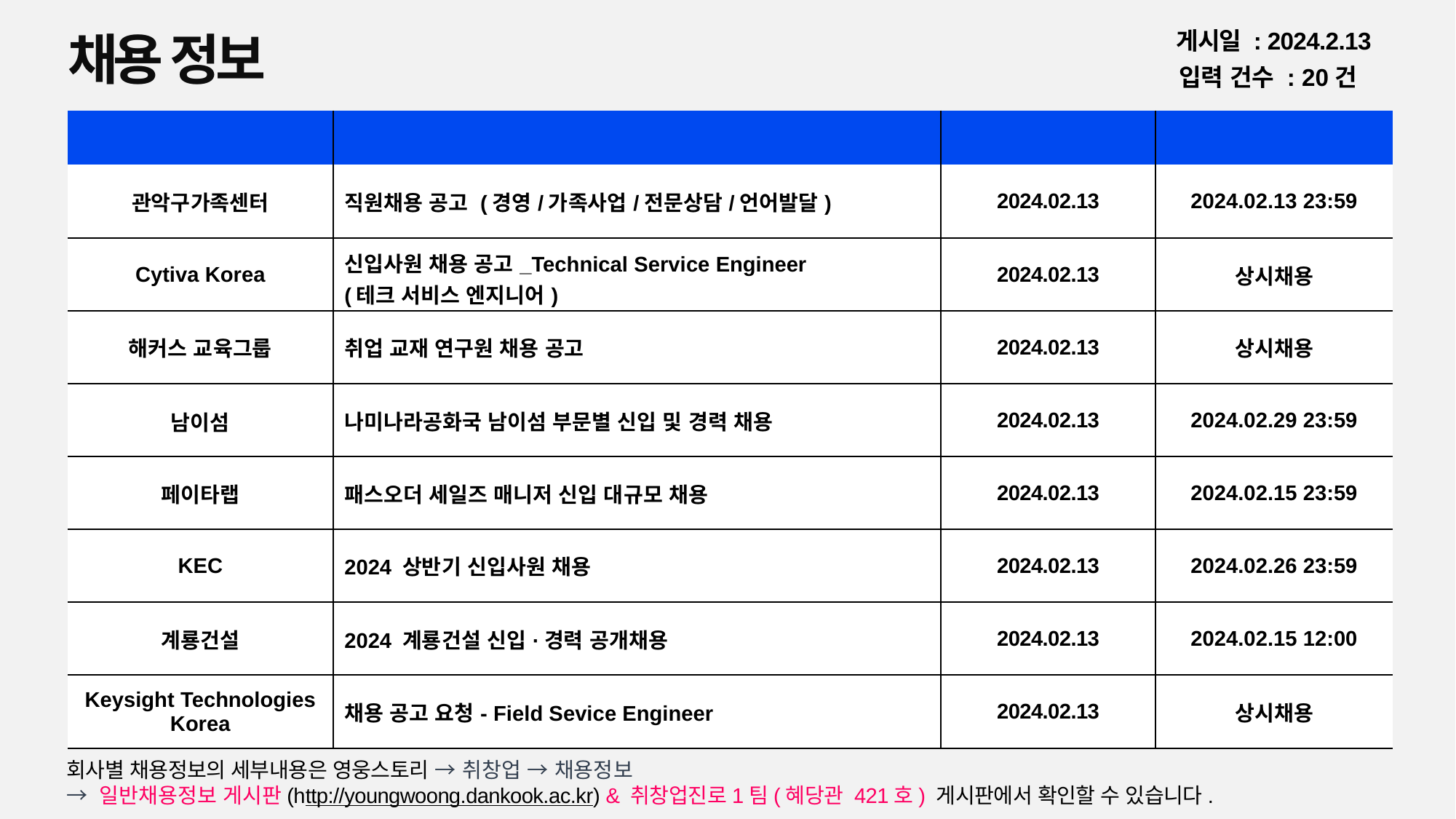

채용 정보
게시일 : 2024.2.13
입력 건수 : 20건
| 회사명 | 공고명 | 등록일 | 마감일 |
| --- | --- | --- | --- |
| 관악구가족센터 | 직원채용 공고 (경영/가족사업/전문상담/언어발달) | 2024.02.13 | 2024.02.13 23:59 |
| Cytiva Korea | 신입사원 채용 공고\_Technical Service Engineer (테크 서비스 엔지니어) | 2024.02.13 | 상시채용 |
| 해커스 교육그룹 | 취업 교재 연구원 채용 공고 | 2024.02.13 | 상시채용 |
| 남이섬 | 나미나라공화국 남이섬 부문별 신입 및 경력 채용 | 2024.02.13 | 2024.02.29 23:59 |
| 페이타랩 | 패스오더 세일즈 매니저 신입 대규모 채용 | 2024.02.13 | 2024.02.15 23:59 |
| KEC | 2024 상반기 신입사원 채용 | 2024.02.13 | 2024.02.26 23:59 |
| 계룡건설 | 2024 계룡건설 신입·경력 공개채용 | 2024.02.13 | 2024.02.15 12:00 |
| Keysight Technologies Korea | 채용 공고 요청- Field Sevice Engineer | 2024.02.13 | 상시채용 |
회사별 채용정보의 세부내용은 영웅스토리 → 취창업 → 채용정보
→ 일반채용정보 게시판(http://youngwoong.dankook.ac.kr) & 취창업진로1팀(혜당관 421호) 게시판에서 확인할 수 있습니다.